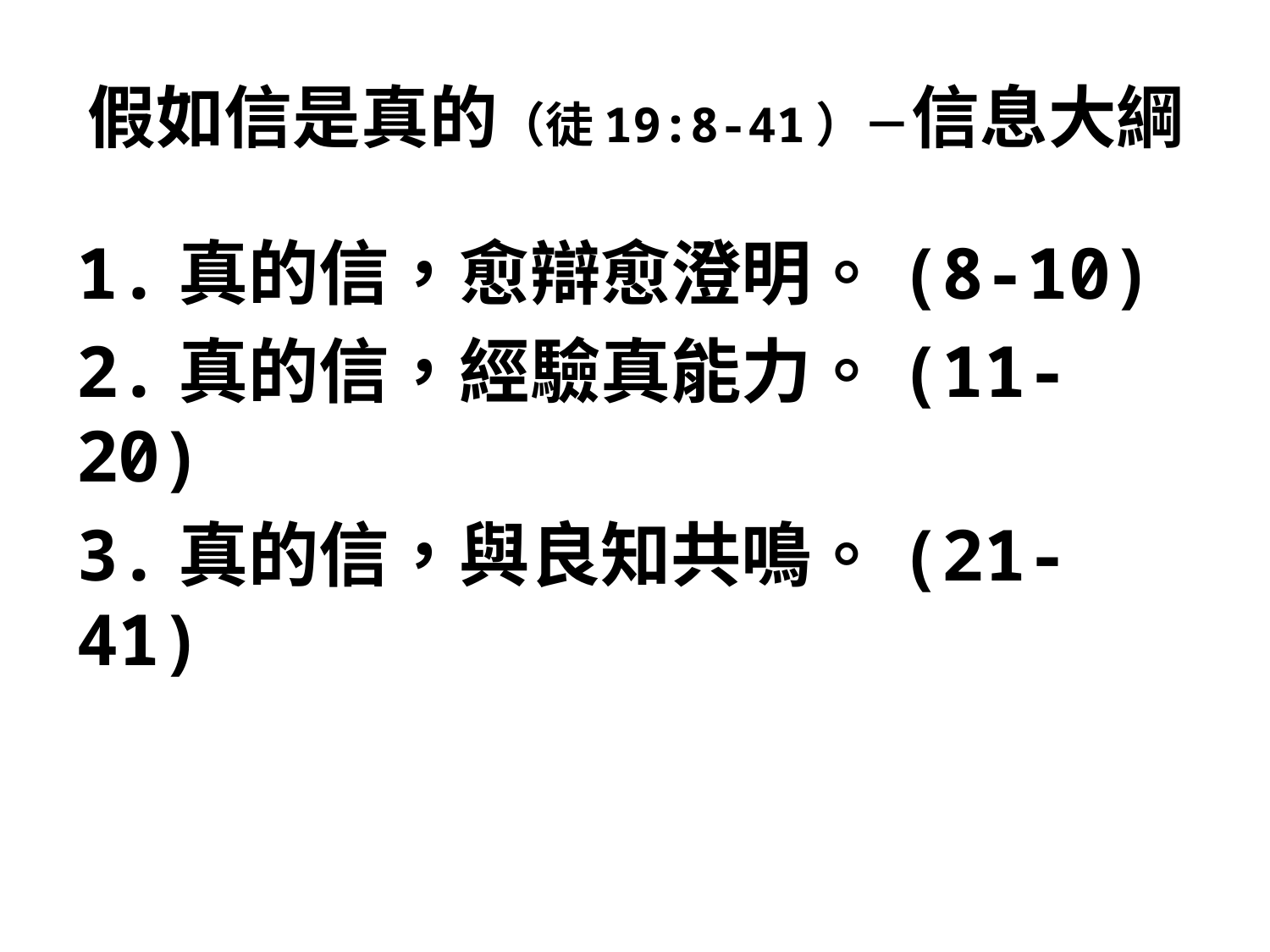

# 假如信是真的（徒19:8-41）－信息大綱
1.真的信，愈辯愈澄明。(8-10)
2.真的信，經驗真能力。(11-20)
3.真的信，與良知共鳴。(21-41)